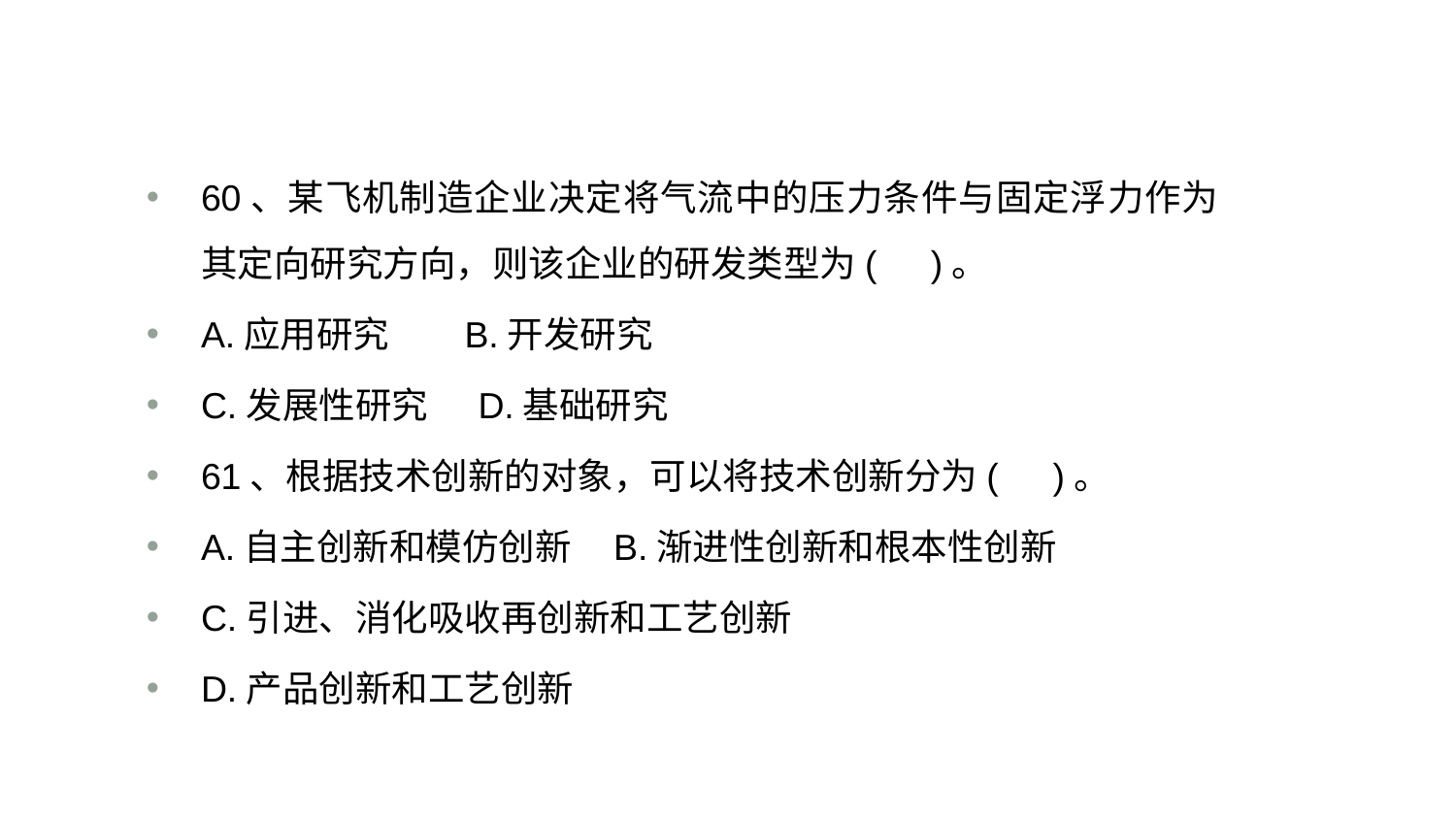

#
60、某飞机制造企业决定将气流中的压力条件与固定浮力作为其定向研究方向，则该企业的研发类型为(　)。
A.应用研究        B.开发研究
C.发展性研究     D.基础研究
61、根据技术创新的对象，可以将技术创新分为(　)。
A.自主创新和模仿创新    B.渐进性创新和根本性创新
C.引进、消化吸收再创新和工艺创新
D.产品创新和工艺创新